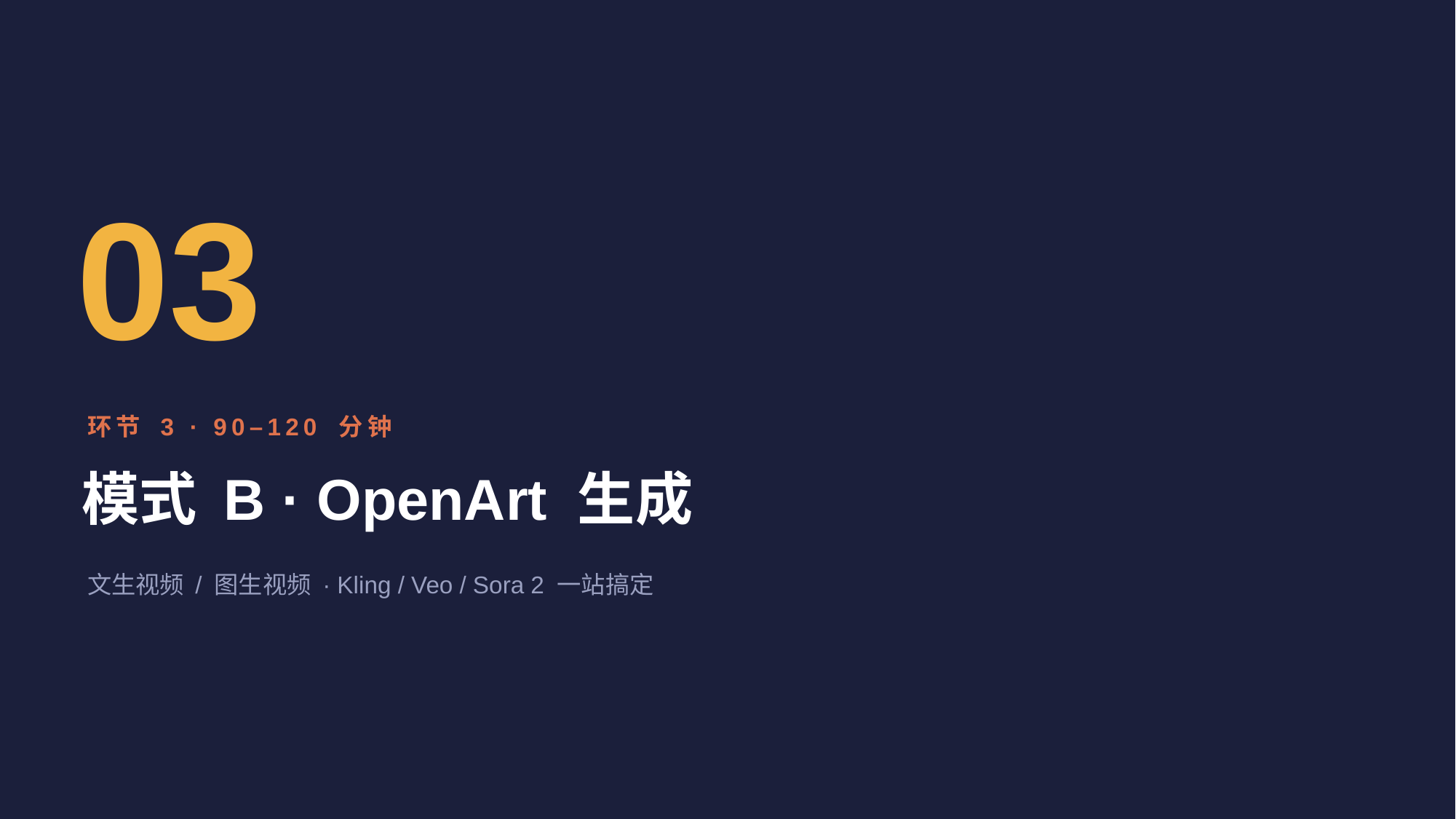

03
环节 3 · 90–120 分钟
模式 B · OpenArt 生成
文生视频 / 图生视频 · Kling / Veo / Sora 2 一站搞定